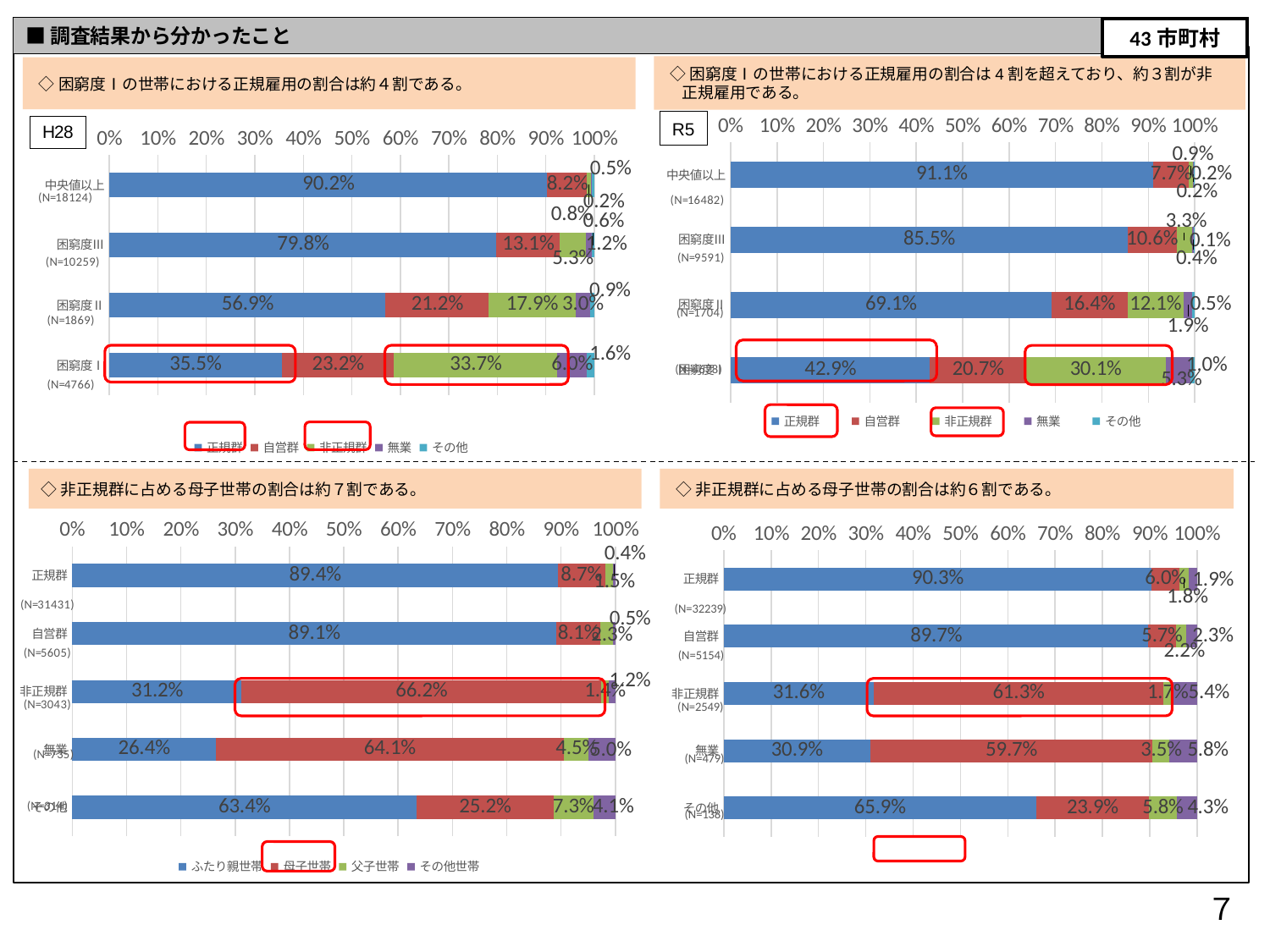

■調査結果から分かったこと
43市町村

 ◇困窮度Ⅰの世帯における正規雇用の割合は4割を超えており、約３割が非
　正規雇用である。
 ◇困窮度Ⅰの世帯における正規雇用の割合は約４割である。

### Chart

| Category | 正規群 | 自営群 | 非正規群 | 無業 | その他 |
|---|---|---|---|---|---|
| 中央値以上 | 0.902 | 0.082 | 0.008 | 0.002 | 0.005 |
| 困窮度Ⅲ | 0.798 | 0.131 | 0.053 | 0.012 | 0.006 |
| 困窮度Ⅱ | 0.569 | 0.212 | 0.179 | 0.03 | 0.009 |
| 困窮度Ⅰ | 0.355 | 0.232 | 0.337 | 0.06 | 0.016 |

### Chart

| Category | 正規群 | 自営群 | 非正規群 | 無業 | その他 |
|---|---|---|---|---|---|
| 中央値以上 | 0.9105084334425434 | 0.07705375561218299 | 0.008736803785948308 | 0.0018201674554058974 | 0.0018808397039194273 |
| 困窮度Ⅲ | 0.855072463768116 | 0.10624543843186321 | 0.03305181941403399 | 0.0041705765822124905 | 0.0014597018037743718 |
| 困窮度Ⅱ | 0.6913145539906104 | 0.1637323943661972 | 0.12089201877934272 | 0.018779342723004695 | 0.00528169014084507 |
| 困窮度Ⅰ | 0.42924326635314236 | 0.2069260367678495 | 0.30076955964087215 | 0.05344164172723386 | 0.009619495510902095 |

R5

◇非正規群に占める母子世帯の割合は約７割である。
 ◇非正規群に占める母子世帯の割合は約６割である。

### Chart

| Category | ふたり親世帯 | 母子世帯 | 父子世帯 | その他世帯 |
|---|---|---|---|---|
| 正規群 | 0.894 | 0.087 | 0.015 | 0.004 |
| 自営群 | 0.891 | 0.081 | 0.023 | 0.005 |
| 非正規群 | 0.312 | 0.662 | 0.014 | 0.012 |
| 無業 | 0.264 | 0.641 | 0.045 | 0.05 |
| その他 | 0.634 | 0.252 | 0.073 | 0.041 |

### Chart

| Category | ふたり親世帯 | 母子世帯 | 父子世帯 | その他世帯 |
|---|---|---|---|---|
| 正規群 | 0.9032538230093986 | 0.05992741710350817 | 0.018145724122956668 | 0.018673035764136606 |
| 自営群 | 0.8971672487388436 | 0.05743112145906092 | 0.021924718665114473 | 0.023476911136980985 |
| 非正規群 | 0.3162024323264025 | 0.6131816398587682 | 0.016869360533542564 | 0.05374656728128678 |
| 無業 | 0.3089770354906054 | 0.5970772442588727 | 0.03549060542797495 | 0.05845511482254697 |
| その他 | 0.6594202898550725 | 0.2391304347826087 | 0.057971014492753624 | 0.043478260869565216 |
(N=32239)
(N=5154)

(N=2549)
(N=479)
(N=138)

７